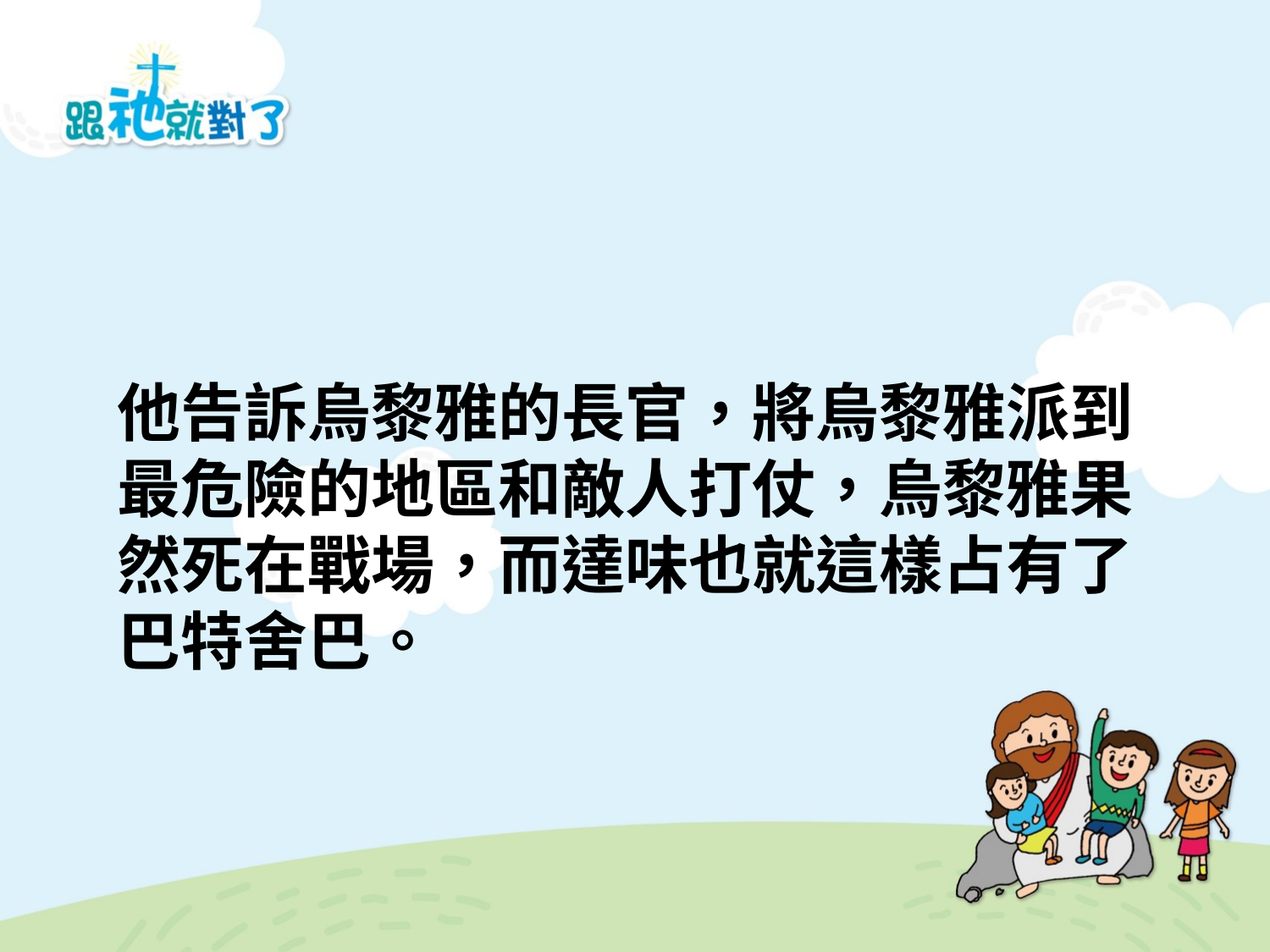

他告訴烏黎雅的長官，將烏黎雅派到最危險的地區和敵人打仗，烏黎雅果然死在戰場，而達味也就這樣占有了巴特舍巴。